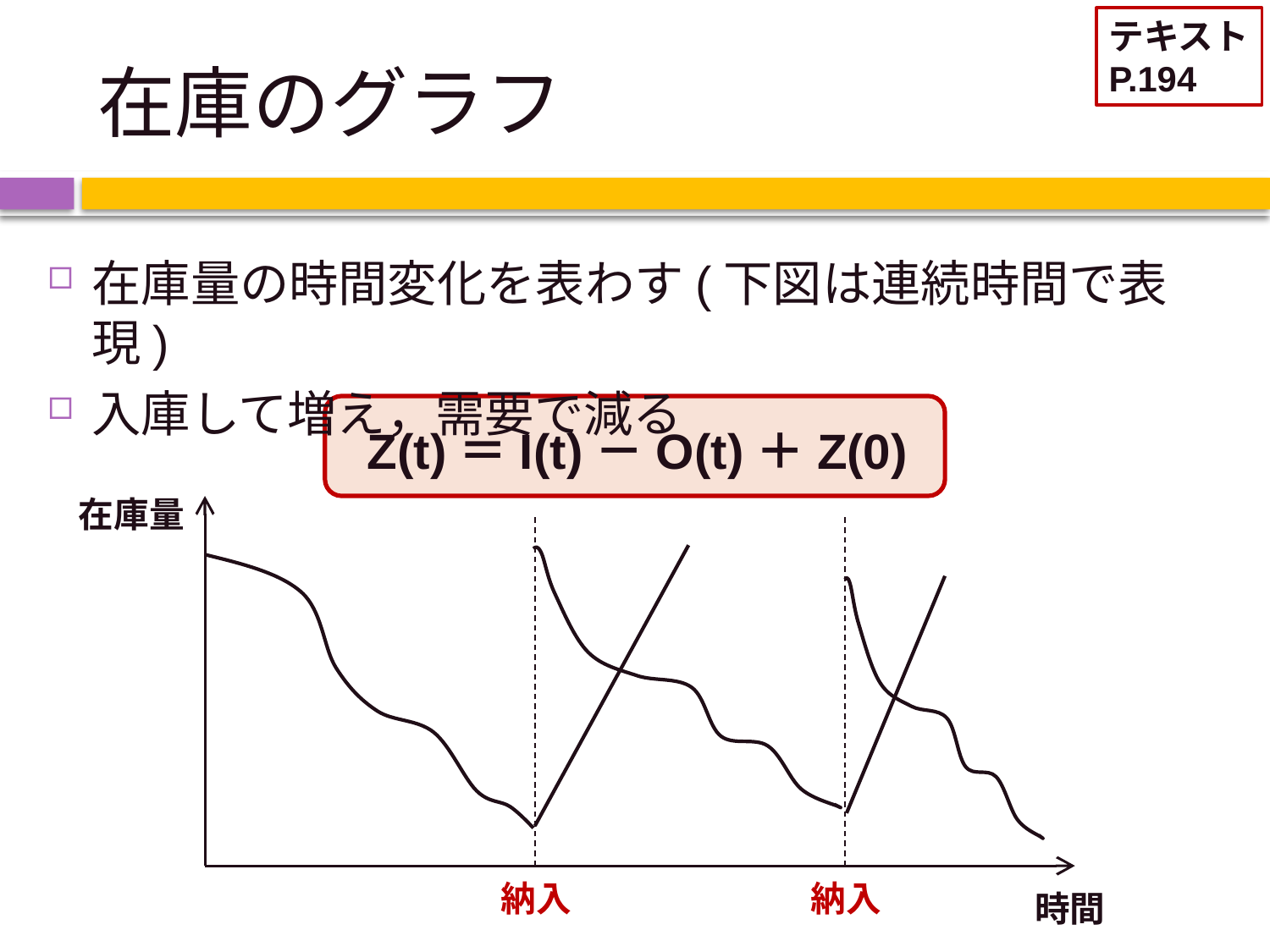

テキスト
P.194
# 在庫のグラフ
在庫量の時間変化を表わす(下図は連続時間で表現)
入庫して増え，需要で減る

Z(t)＝I(t)－O(t)＋Z(0)
在庫量

納入
納入
時間